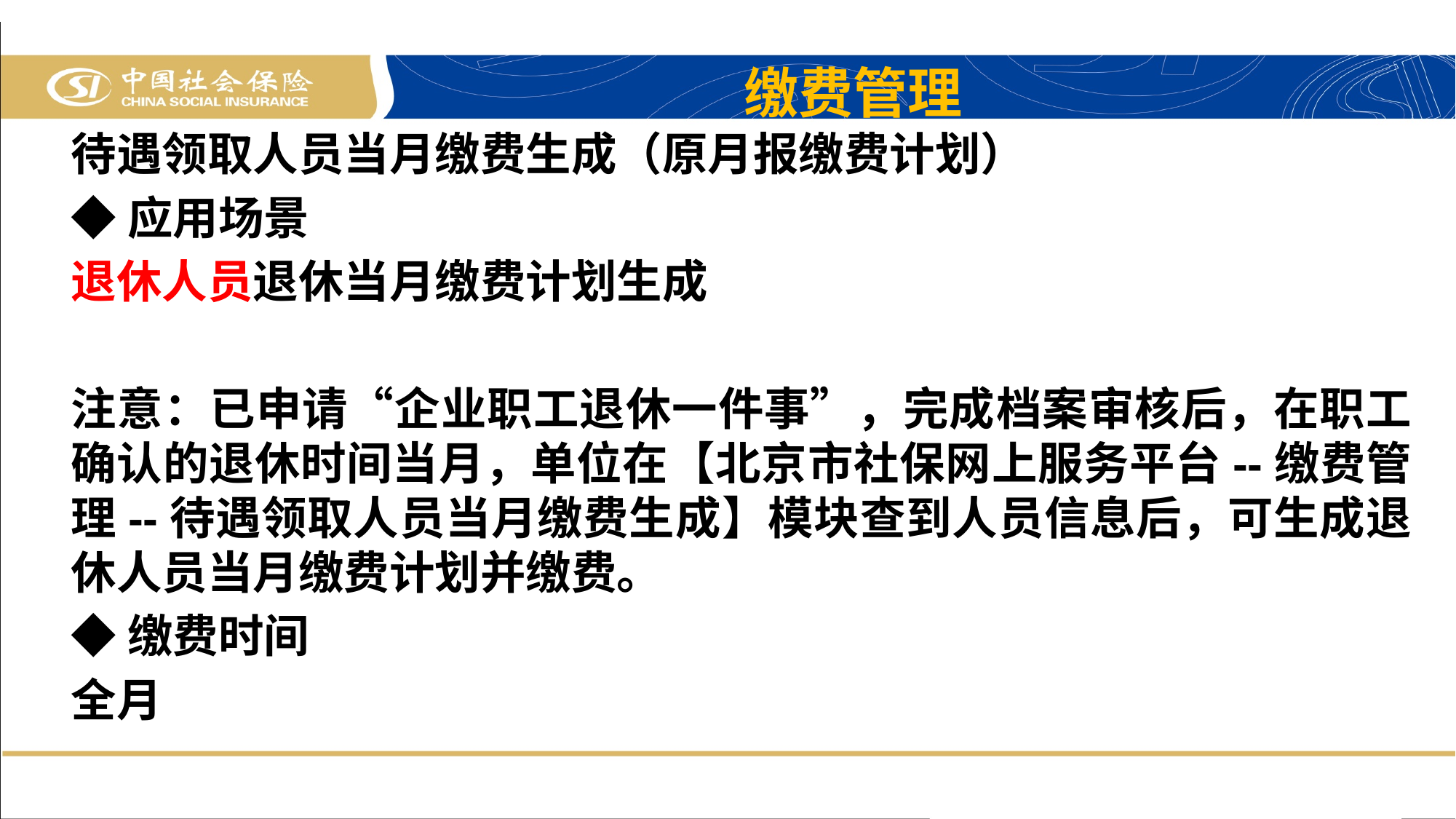

# 缴费管理
待遇领取人员当月缴费生成（原月报缴费计划）
◆应用场景
退休人员退休当月缴费计划生成

注意：已申请“企业职工退休一件事”，完成档案审核后，在职工确认的退休时间当月，单位在【北京市社保网上服务平台--缴费管理--待遇领取人员当月缴费生成】模块查到人员信息后，可生成退休人员当月缴费计划并缴费。
◆缴费时间
全月